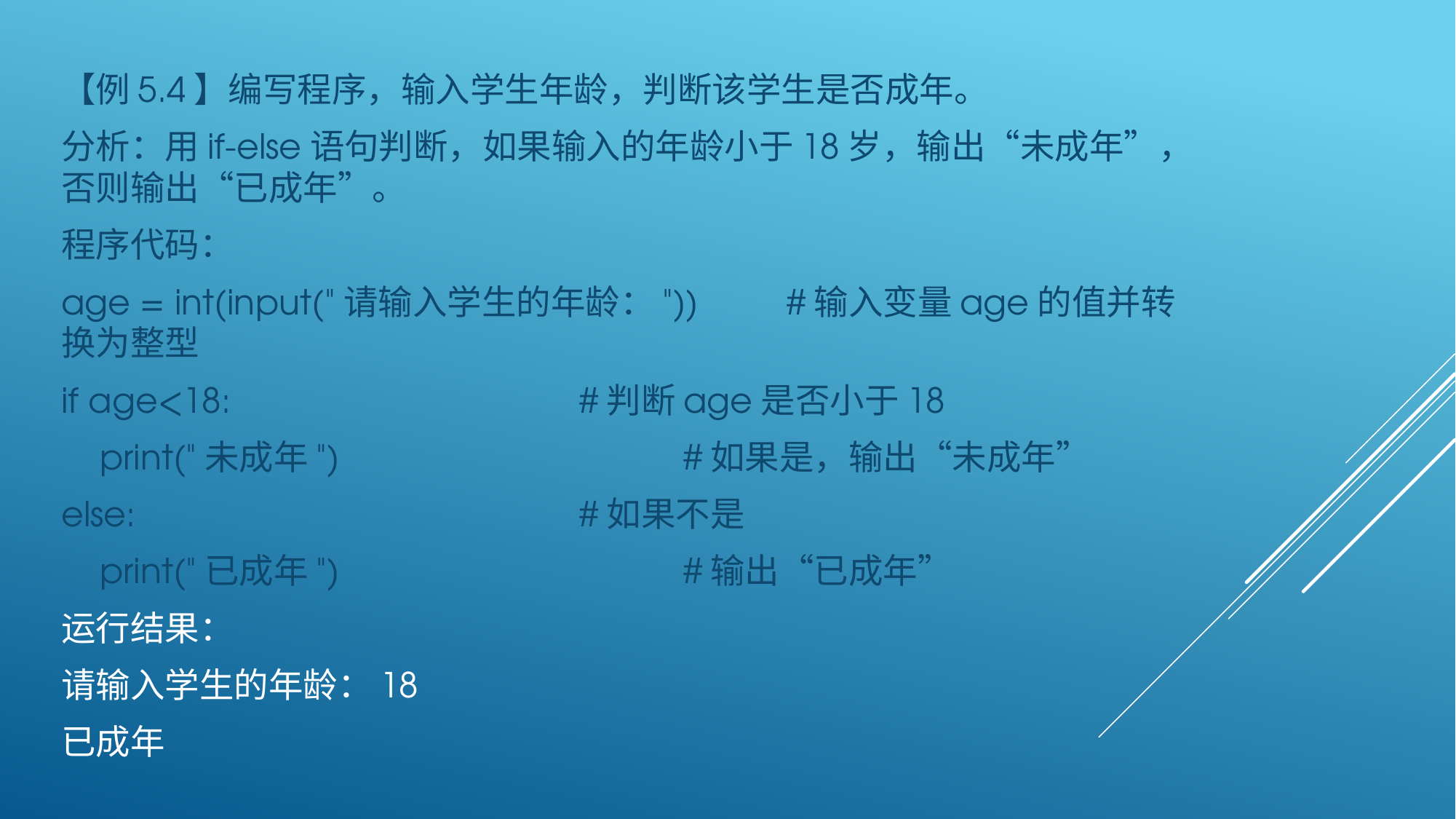

【例5.4】编写程序，输入学生年龄，判断该学生是否成年。
分析：用if-else语句判断，如果输入的年龄小于18岁，输出“未成年”，否则输出“已成年”。
程序代码：
age = int(input("请输入学生的年龄："))	#输入变量age的值并转换为整型
if age<18:				#判断age是否小于18
    print("未成年")				#如果是，输出“未成年”
else:					#如果不是
    print("已成年")				#输出“已成年”
运行结果：
请输入学生的年龄：18
已成年